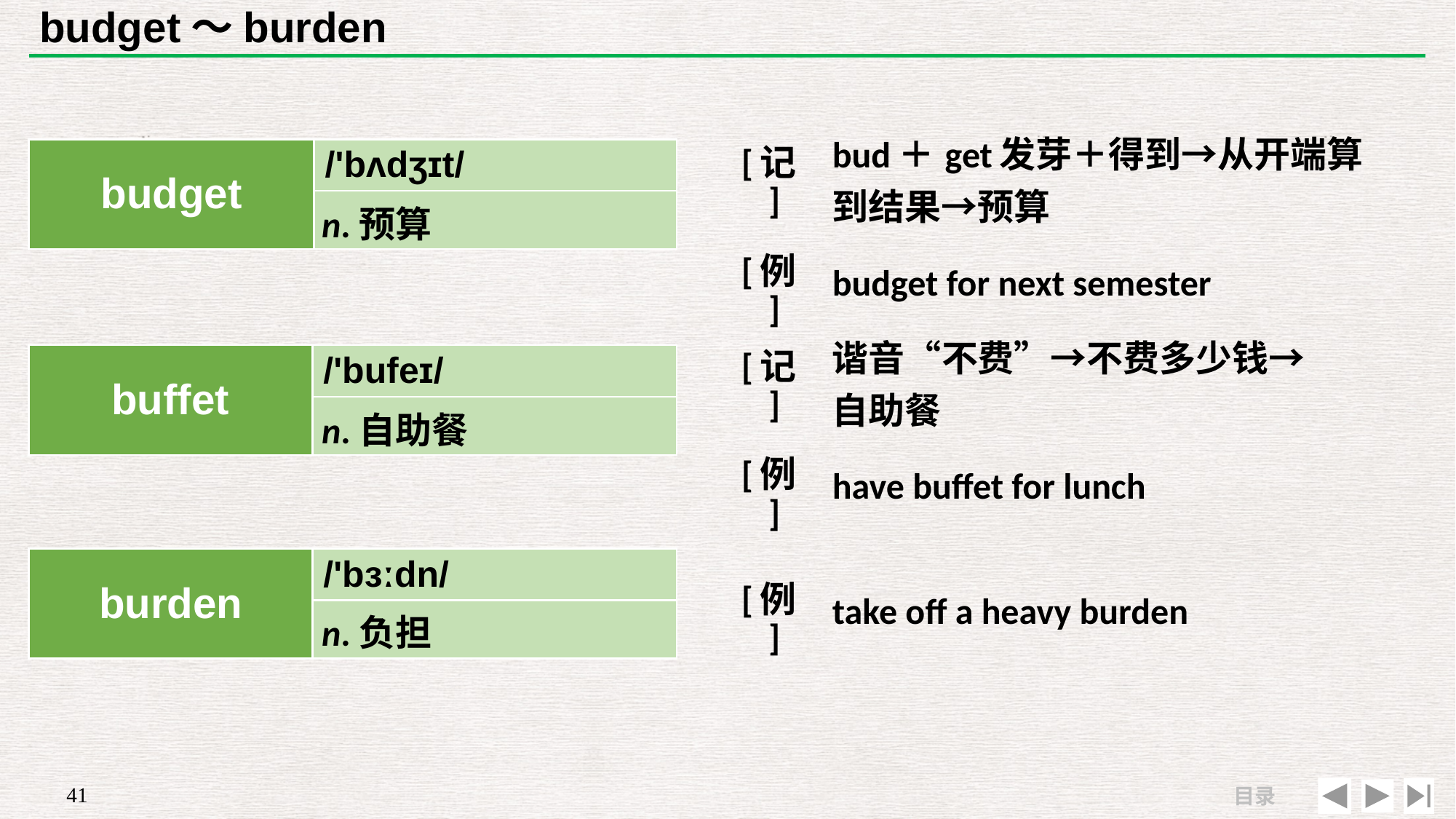

# budget～burden

| [记] | bud＋get发芽＋得到→从开端算到结果→预算 |
| --- | --- |
| [例] | budget for next semester |
| budget | /'bʌdʒɪt/ |
| --- | --- |
|  |  |
n.预算
| [记] | 谐音“不费”→不费多少钱→ 自助餐 |
| --- | --- |
| [例] | have buffet for lunch |
| buffet | /'bufeɪ/ |
| --- | --- |
|  |  |
n.自助餐
|  |  |
| --- | --- |
| [例] | take off a heavy burden |
| burden | /'bɜːdn/ |
| --- | --- |
|  |  |
n.负担